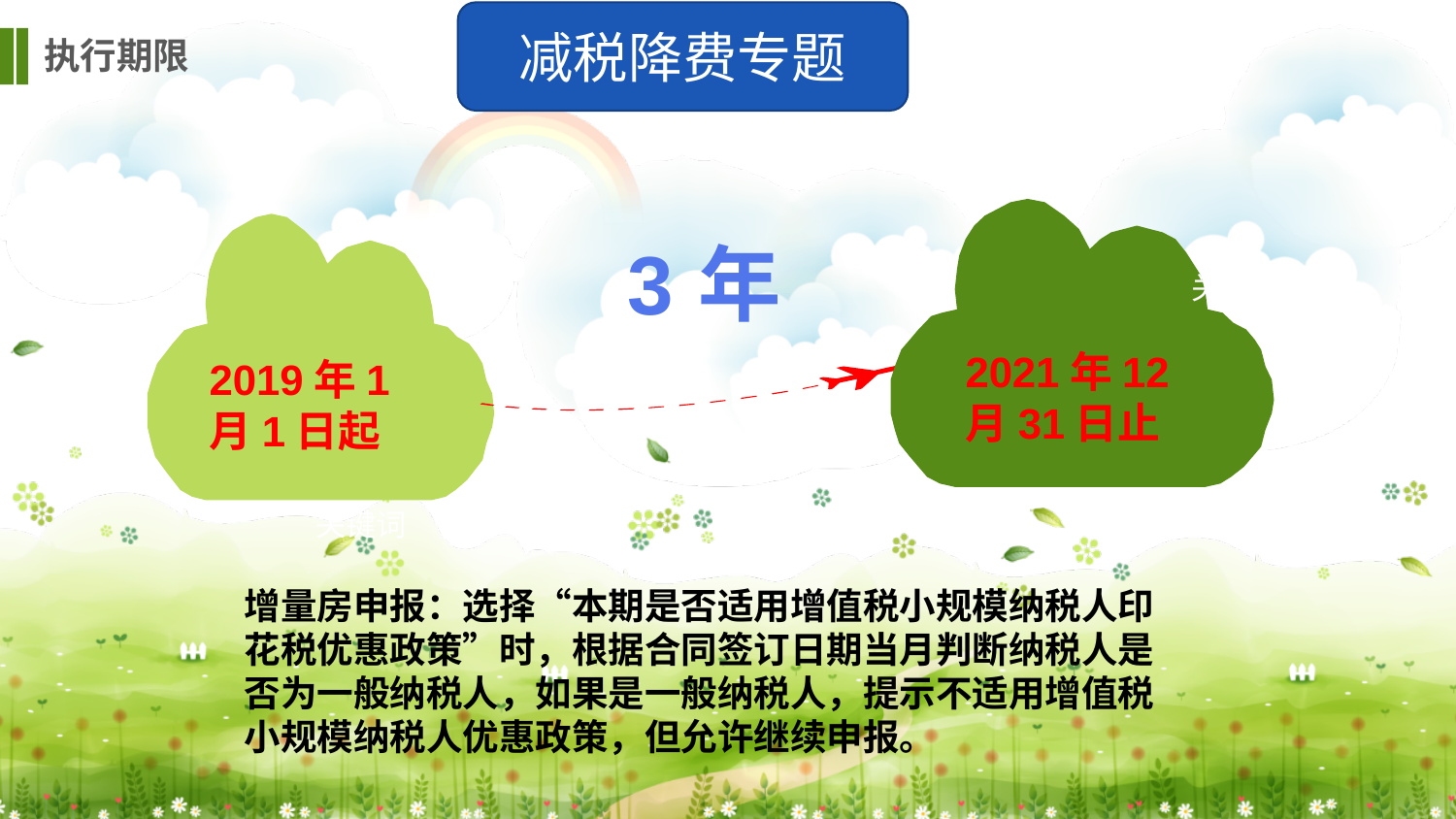

减税降费专题
执行期限

3年
关键词
2021年12月31日止
2019年1月1日起

关键词
关键词
关键词
增量房申报：选择“本期是否适用增值税小规模纳税人印花税优惠政策”时，根据合同签订日期当月判断纳税人是否为一般纳税人，如果是一般纳税人，提示不适用增值税小规模纳税人优惠政策，但允许继续申报。